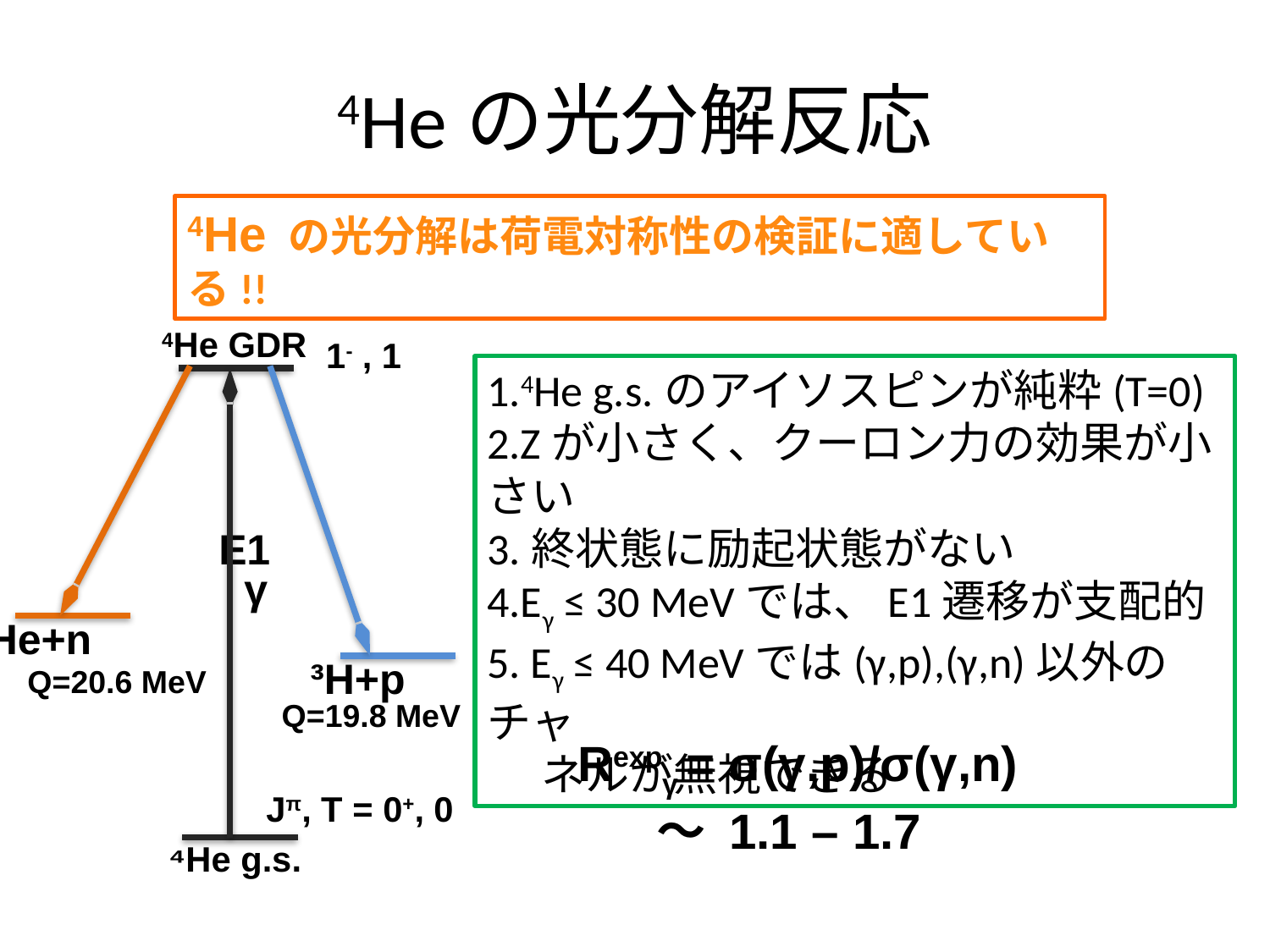

# 4Heの光分解反応
4He の光分解は荷電対称性の検証に適している!!
1- , 1
4He GDR
E1
γ
³He+n
³H+p
Jπ, T = 0+, 0
⁴He g.s.
Q=20.6 MeV
   Q=19.8 MeV
1.4He g.s.のアイソスピンが純粋(T=0)
2.Zが小さく、クーロン力の効果が小さい
3.終状態に励起状態がない
4.Eγ ≤ 30 MeVでは、E1遷移が支配的
5. Eγ ≤ 40 MeVでは(γ,p),(γ,n)以外のチャ
　 ネルが無視できる
Rexpγ = σ(γ,p)/σ(γ,n)
      ～ 1.1 – 1.7